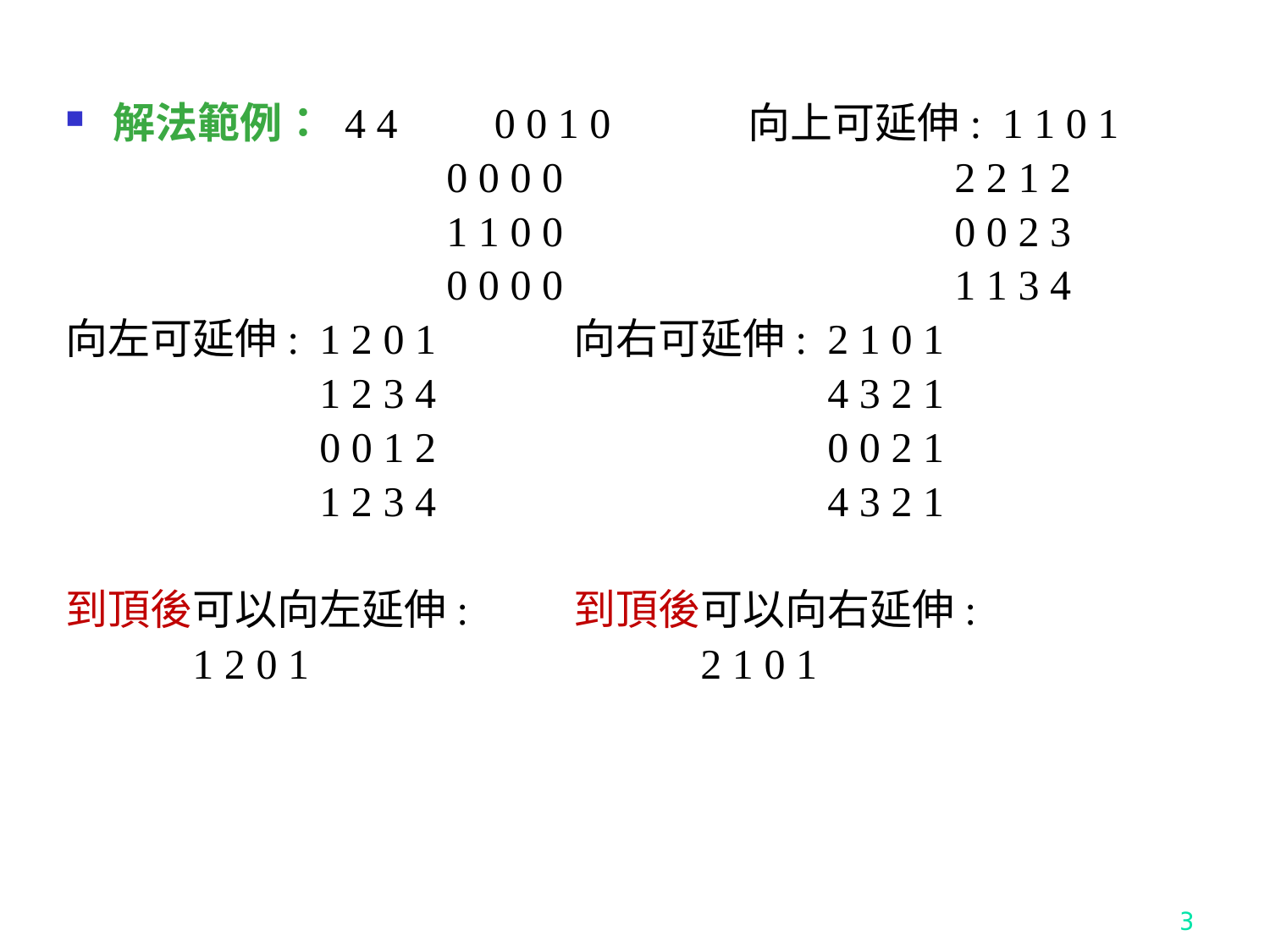

解法範例： 4 4 	0 0 1 0		向上可延伸:	1 1 0 1
                        	0 0 0 0				2 2 1 2
            		1 1 0 0				0 0 2 3
                           	0 0 0 0				1 1 3 4
向左可延伸:	1 2 0 1		向右可延伸:	2 1 0 1
		1 2 3 4				4 3 2 1
		0 0 1 2				0 0 2 1
		1 2 3 4				4 3 2 1

到頂後可以向左延伸:	到頂後可以向右延伸:
	1 2 0 1				2 1 0 1

3